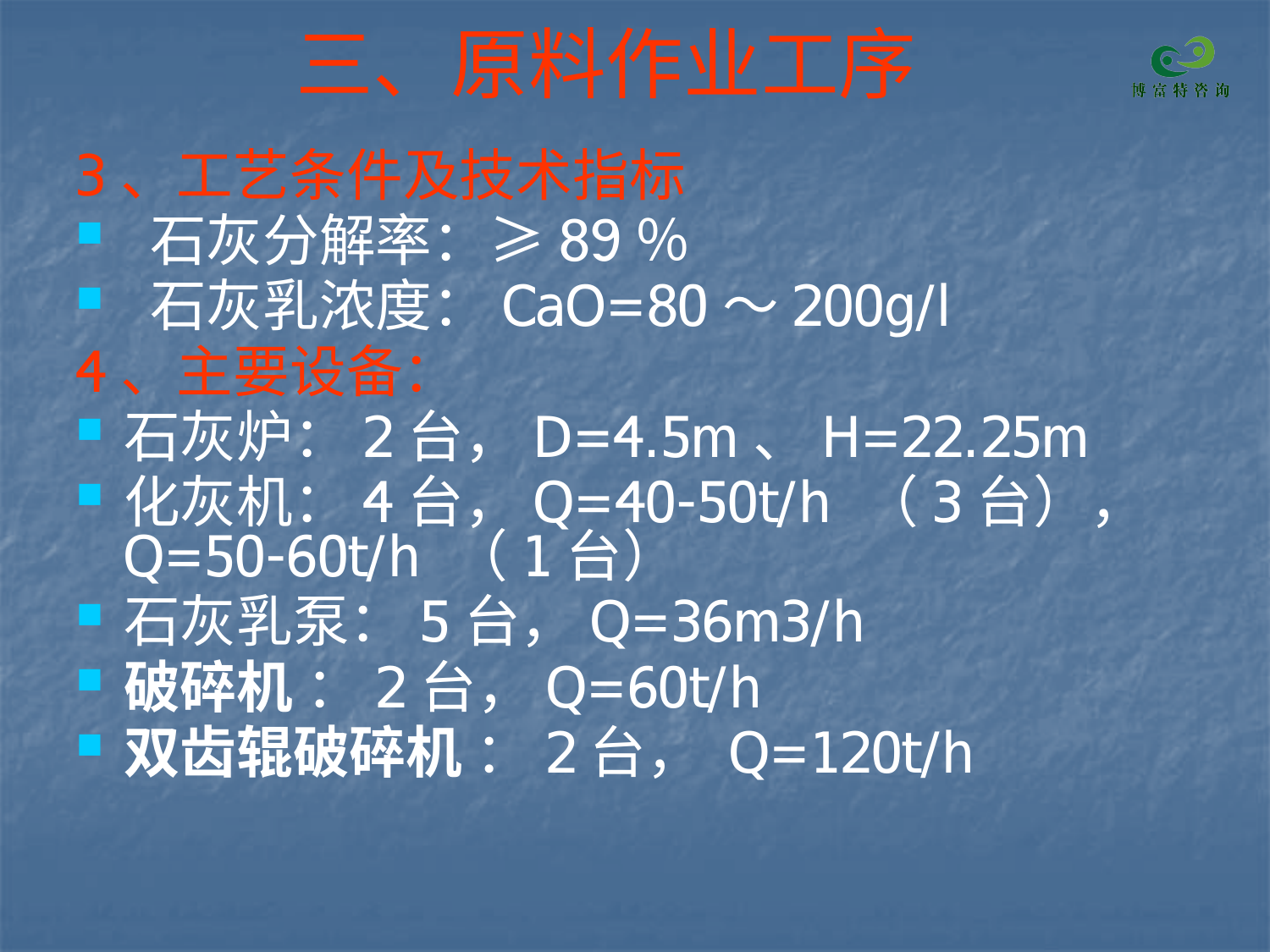

三、原料作业工序
3、工艺条件及技术指标
 石灰分解率：≥89％
 石灰乳浓度：CaO=80～200g/l
4、主要设备：
石灰炉：2台，D=4.5m、H=22.25m
化灰机：4台，Q=40-50t/h （3台），Q=50-60t/h （1台）
石灰乳泵：5台，Q=36m3/h
破碎机 ：2台，Q=60t/h
双齿辊破碎机 ：2台， Q=120t/h